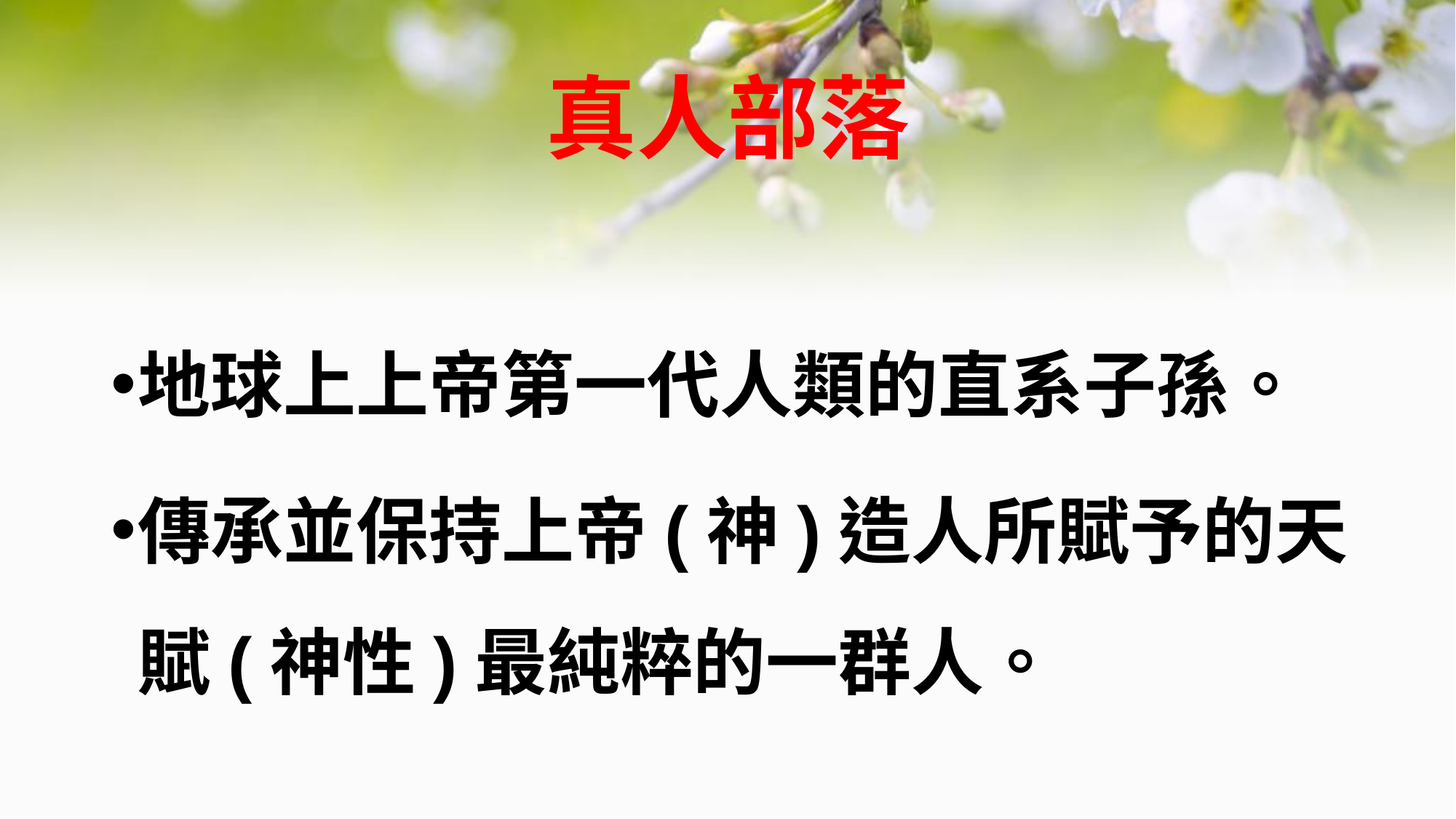

# 真人部落

地球上上帝第一代人類的直系子孫。
傳承並保持上帝(神)造人所賦予的天賦(神性)最純粹的一群人。